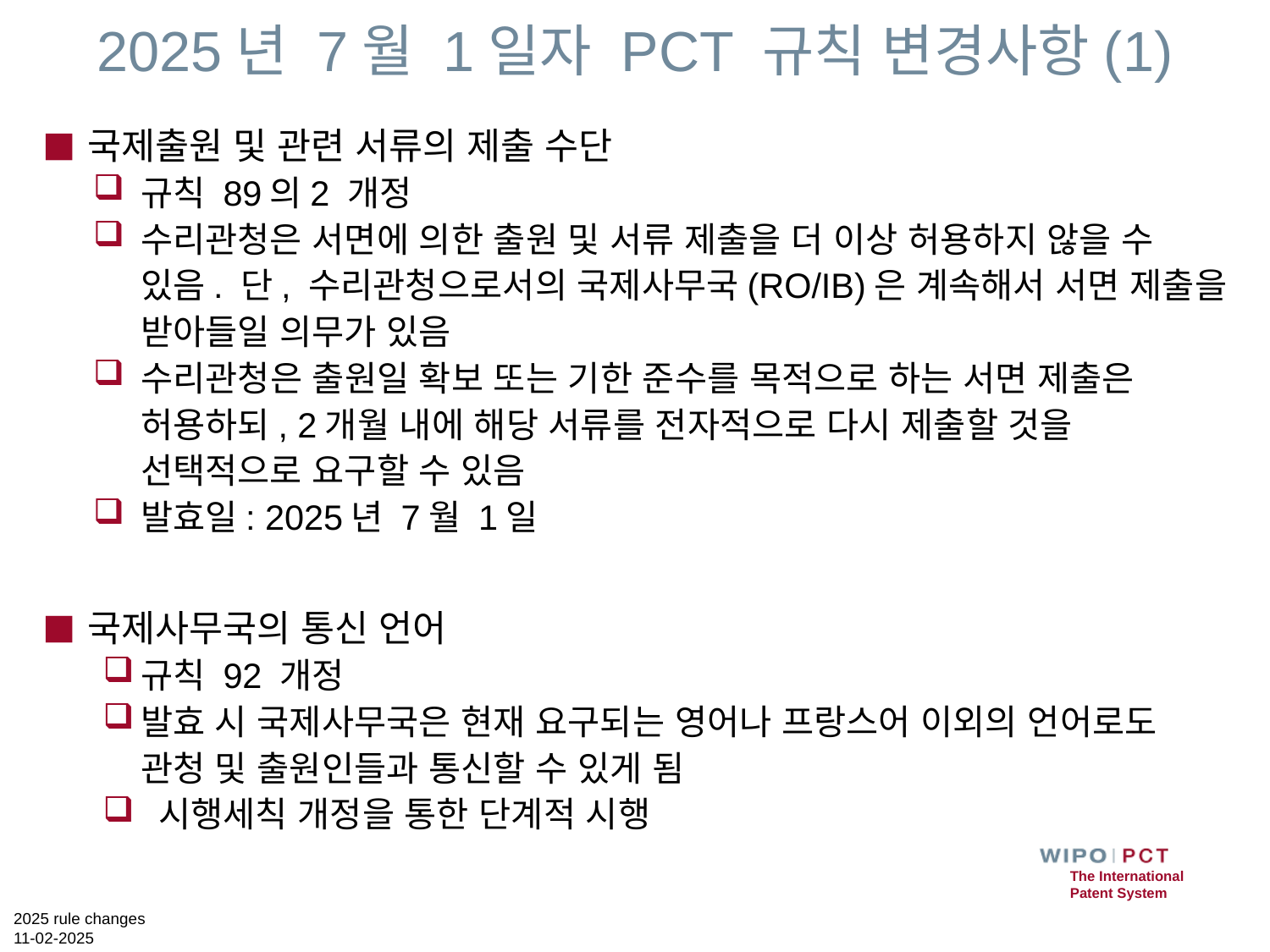

# 2025년 7월 1일자 PCT 규칙 변경사항(1)
국제출원 및 관련 서류의 제출 수단
규칙 89의2 개정
수리관청은 서면에 의한 출원 및 서류 제출을 더 이상 허용하지 않을 수 있음. 단, 수리관청으로서의 국제사무국(RO/IB)은 계속해서 서면 제출을 받아들일 의무가 있음
수리관청은 출원일 확보 또는 기한 준수를 목적으로 하는 서면 제출은 허용하되, 2개월 내에 해당 서류를 전자적으로 다시 제출할 것을 선택적으로 요구할 수 있음
발효일: 2025년 7월 1일

국제사무국의 통신 언어
규칙 92 개정
발효 시 국제사무국은 현재 요구되는 영어나 프랑스어 이외의 언어로도 관청 및 출원인들과 통신할 수 있게 됨
 시행세칙 개정을 통한 단계적 시행